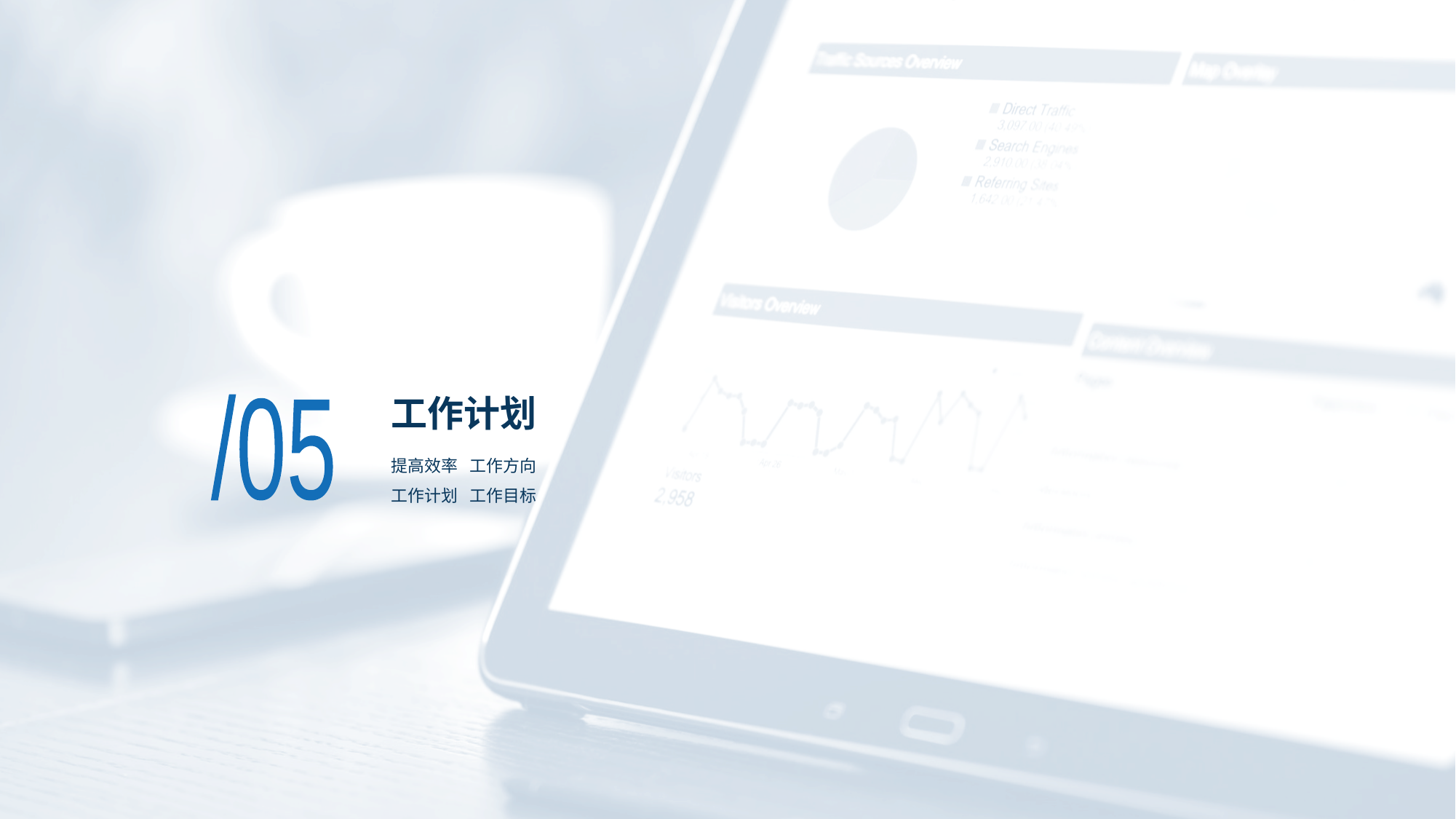

# 工作计划
/05
提高效率   工作方向
工作计划   工作目标